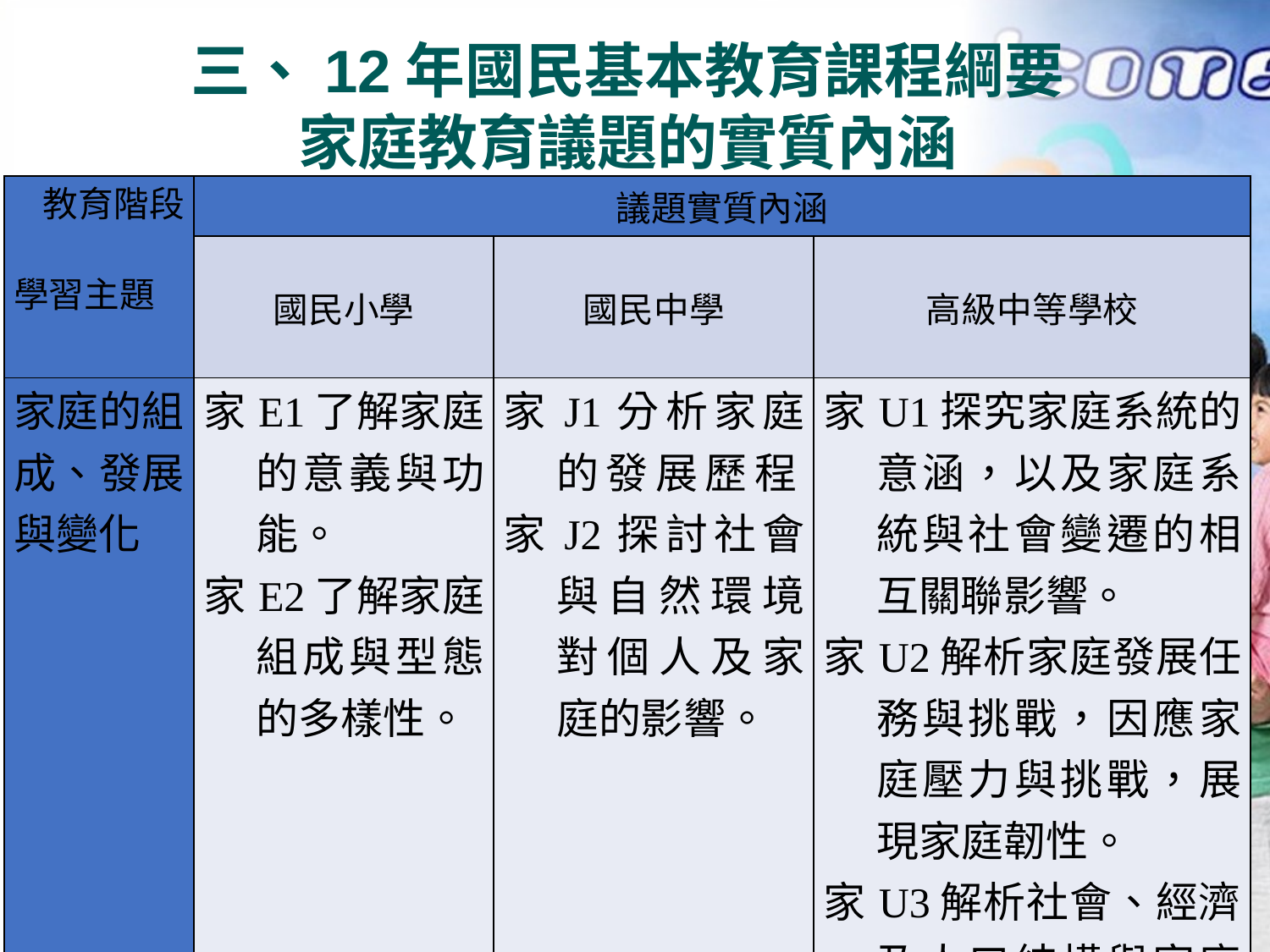

三、12年國民基本教育課程綱要
家庭教育議題的實質內涵
| 教育階段 學習主題 | 議題實質內涵 |  |  |
| --- | --- | --- | --- |
|  | 國民小學 | 國民中學 | 高級中等學校 |
| 家庭的組成、發展與變化 | 家E1了解家庭的意義與功能。 家E2了解家庭組成與型態的多樣性。 | 家J1分析家庭的發展歷程。 家J2探討社會與自然環境對個人及家庭的影響。 | 家U1探究家庭系統的意涵，以及家庭系統與社會變遷的相互關聯影響。 家U2解析家庭發展任務與挑戰，因應家庭壓力與挑戰，展現家庭韌性。 家U3解析社會、經濟及人口結構與家庭的互動關係。 |
26